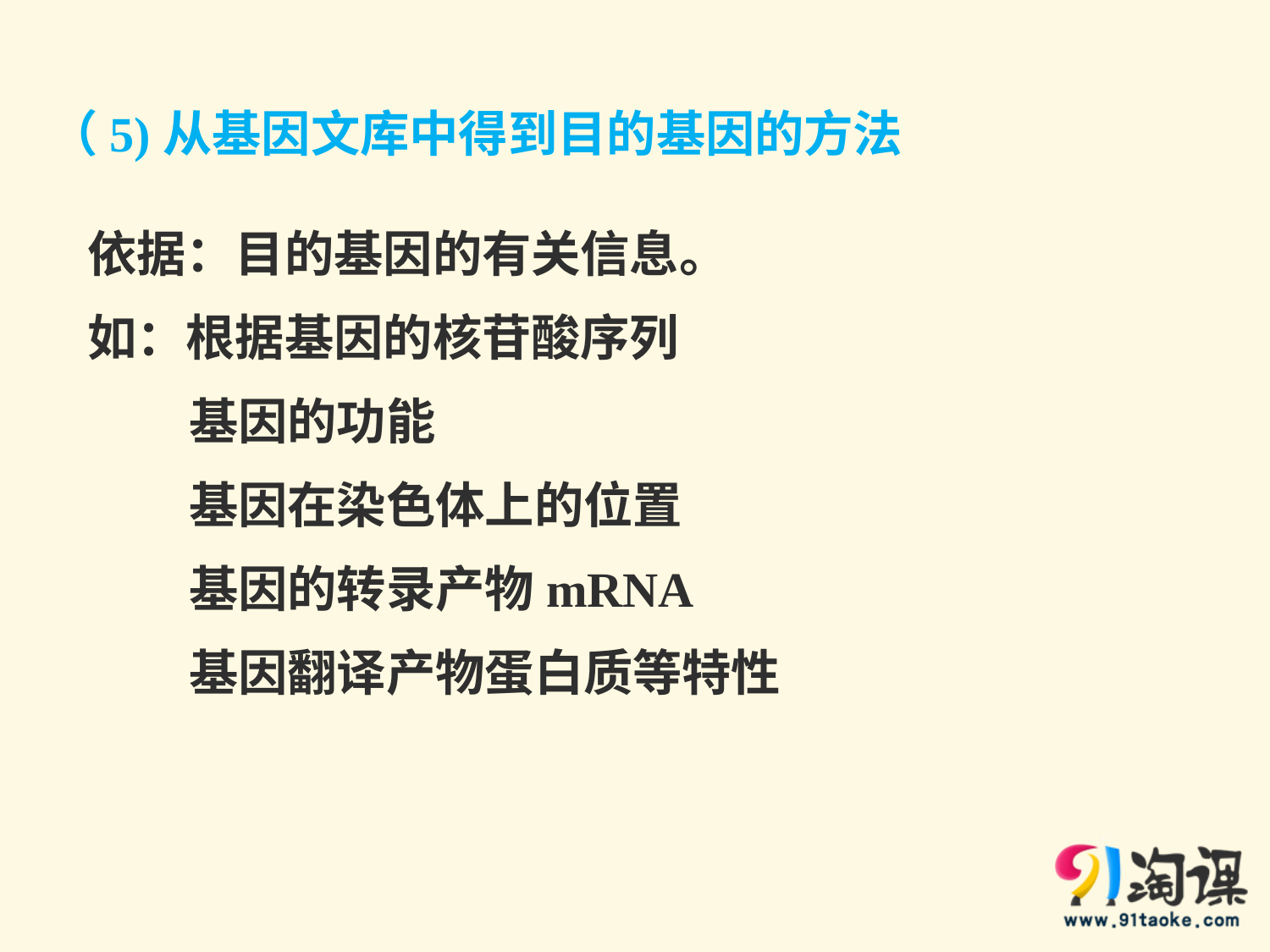

（5)从基因文库中得到目的基因的方法
依据：目的基因的有关信息。
如：根据基因的核苷酸序列
        基因的功能
        基因在染色体上的位置
        基因的转录产物mRNA
        基因翻译产物蛋白质等特性